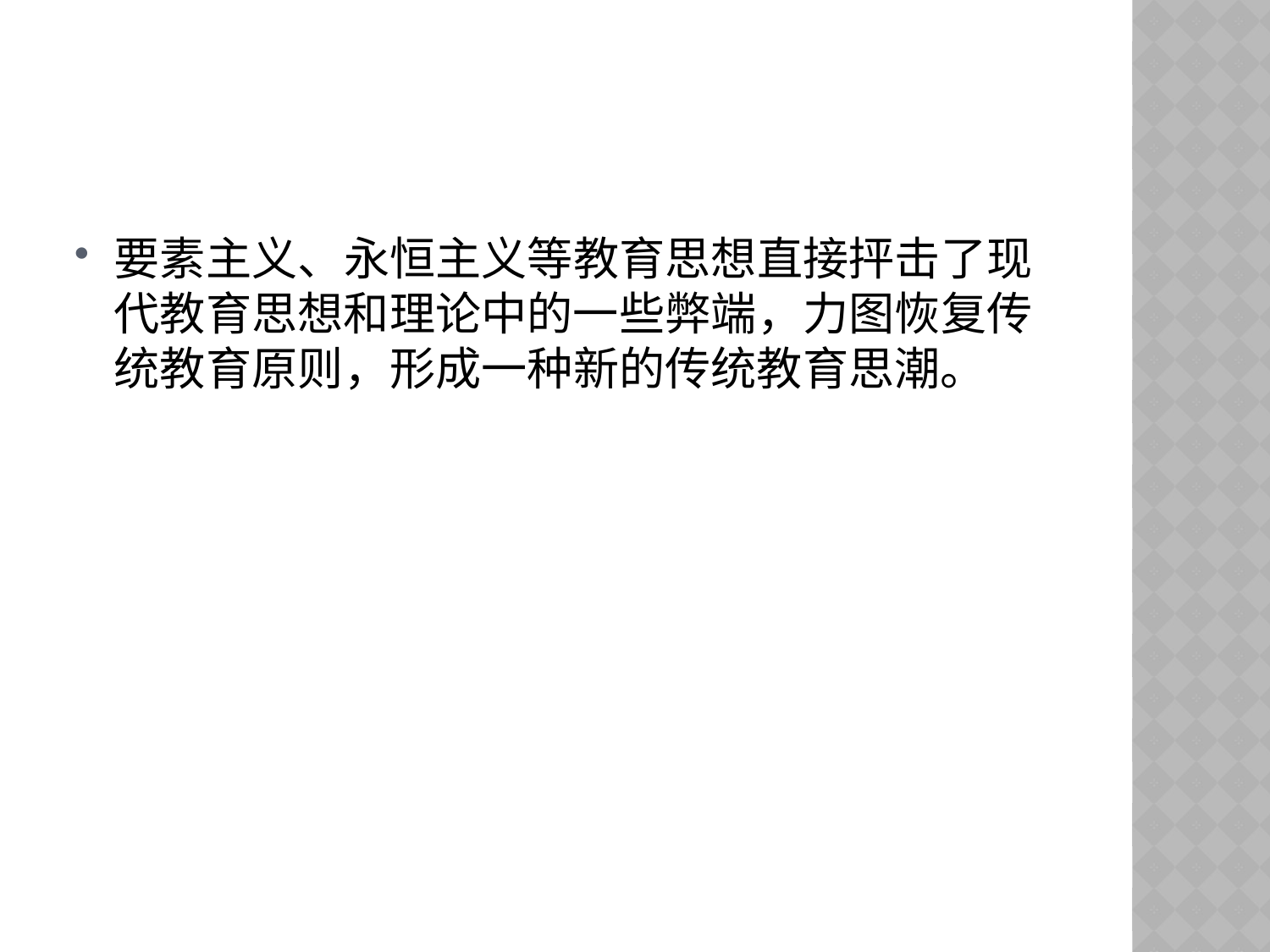

#
要素主义、永恒主义等教育思想直接抨击了现代教育思想和理论中的一些弊端，力图恢复传统教育原则，形成一种新的传统教育思潮。